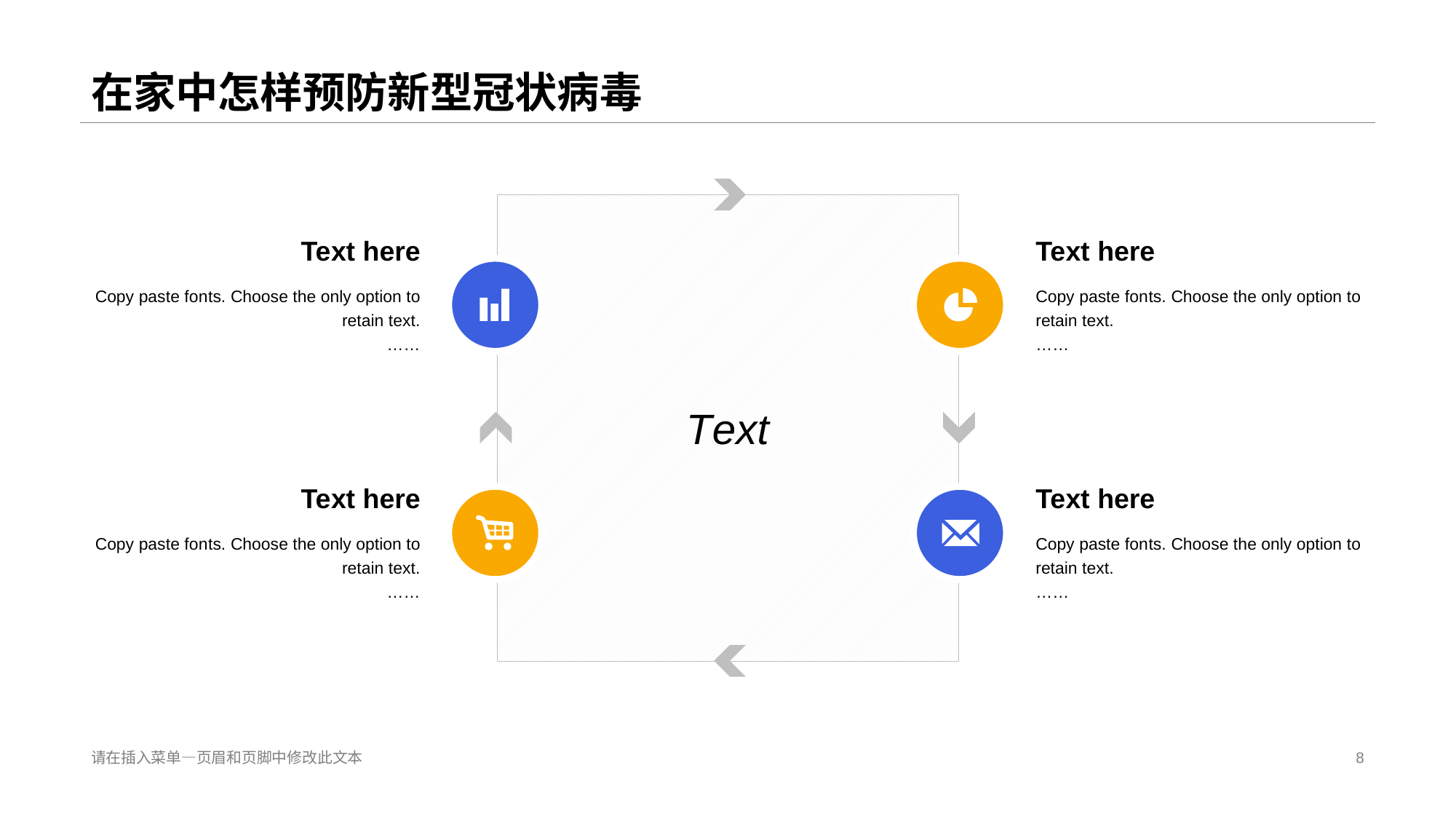

# 在家中怎样预防新型冠状病毒

T ext
Te xt here

Copy paste fon ts. Choose the only option to retain text.
……
Te xt here

Copy paste fon ts. Choose the only option to retain text.
……

Te xt here

Copy paste fon ts. Choose the only option to retain text.
……
Te xt here

Copy paste fon ts. Choose the only option to retain text.
……

请在插入菜单—页眉和页脚中修改此文本
8